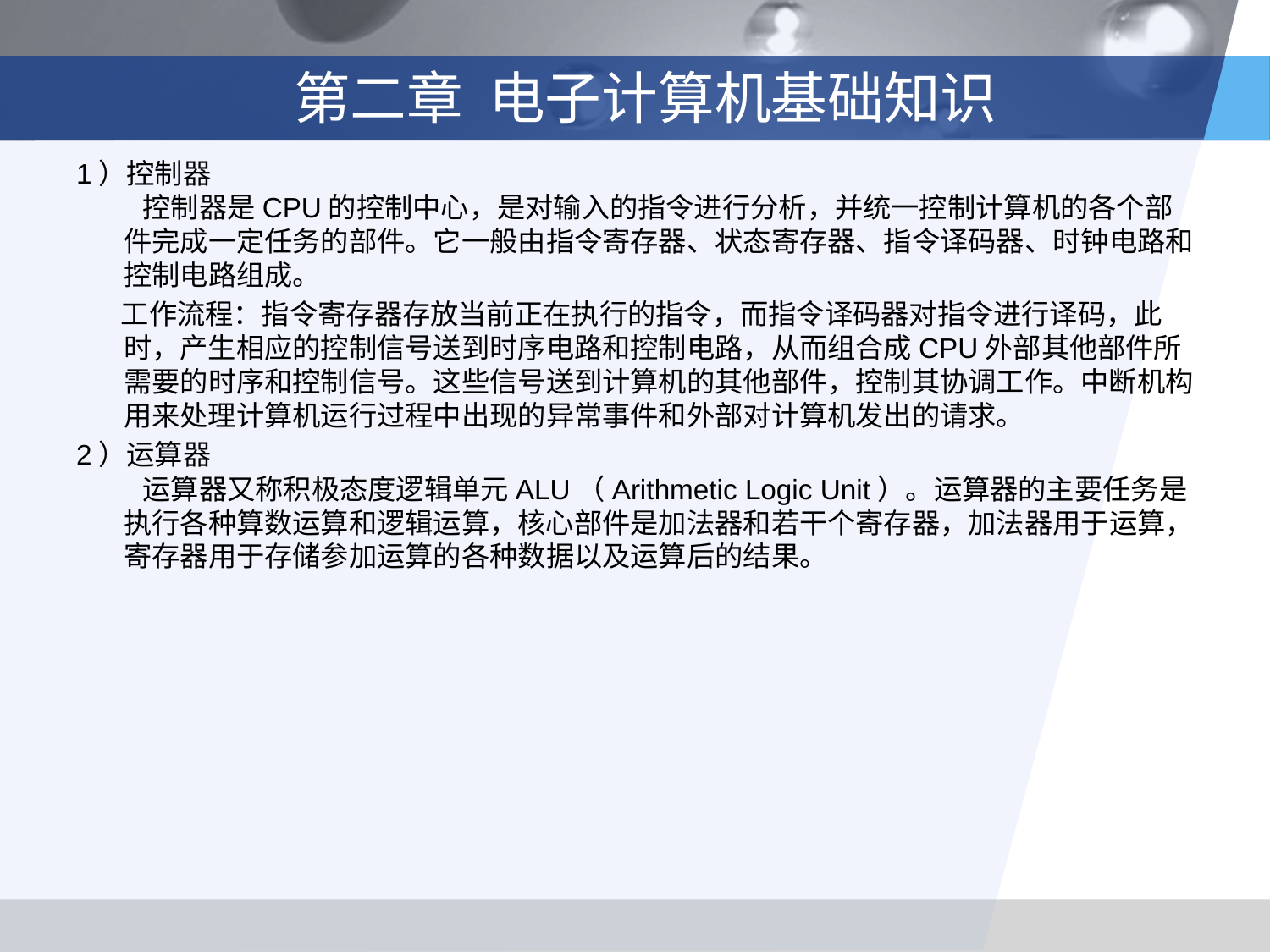

# 第二章  电子计算机基础知识
1）控制器
   控制器是CPU的控制中心，是对输入的指令进行分析，并统一控制计算机的各个部件完成一定任务的部件。它一般由指令寄存器、状态寄存器、指令译码器、时钟电路和控制电路组成。
      工作流程：指令寄存器存放当前正在执行的指令，而指令译码器对指令进行译码，此时，产生相应的控制信号送到时序电路和控制电路，从而组合成CPU外部其他部件所需要的时序和控制信号。这些信号送到计算机的其他部件，控制其协调工作。中断机构用来处理计算机运行过程中出现的异常事件和外部对计算机发出的请求。
2）运算器
   运算器又称积极态度逻辑单元ALU（Arithmetic Logic Unit）。运算器的主要任务是执行各种算数运算和逻辑运算，核心部件是加法器和若干个寄存器，加法器用于运算，寄存器用于存储参加运算的各种数据以及运算后的结果。